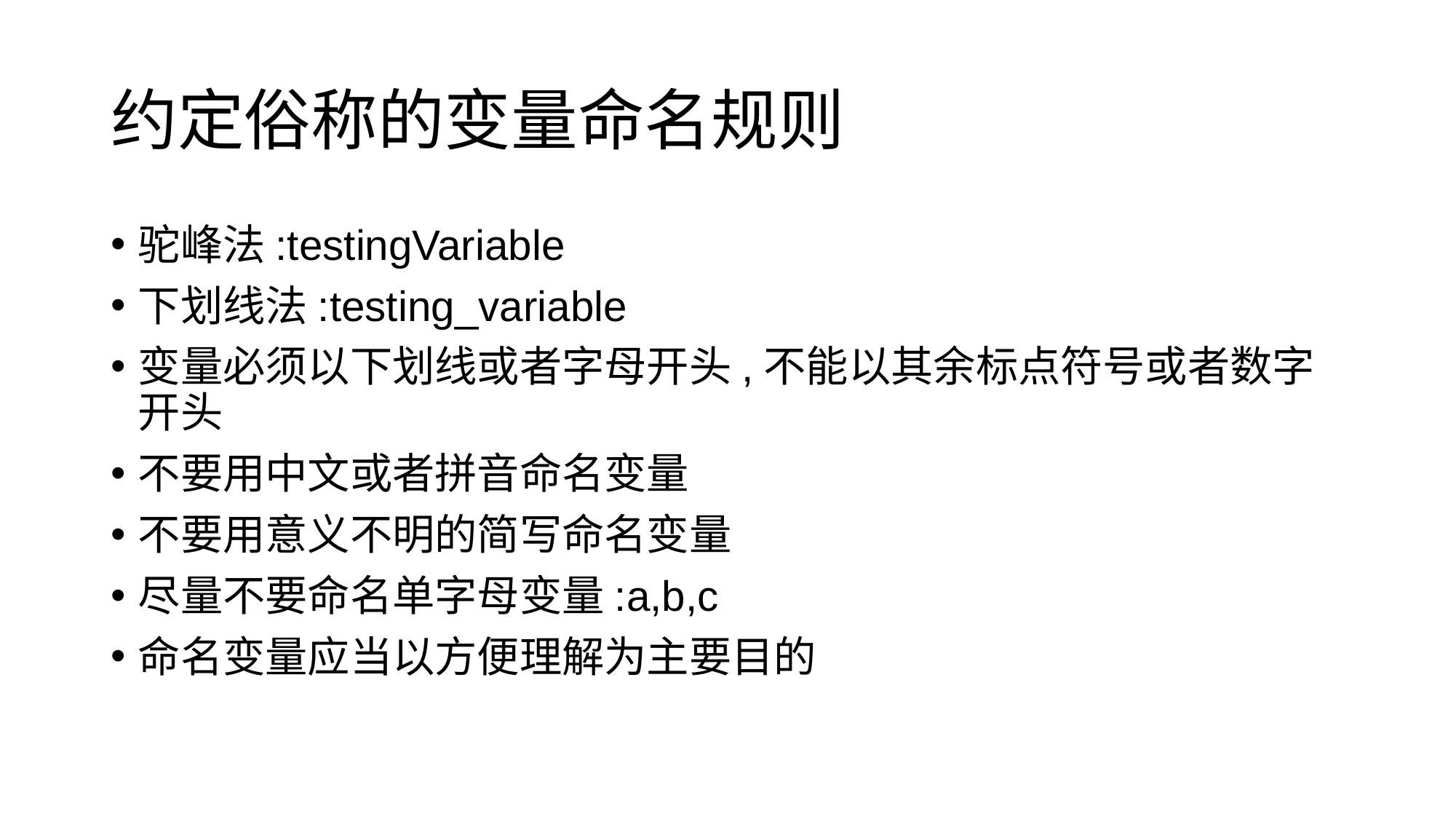

# 约定俗称的变量命名规则
驼峰法:testingVariable
下划线法:testing_variable
变量必须以下划线或者字母开头,不能以其余标点符号或者数字开头
不要用中文或者拼音命名变量
不要用意义不明的简写命名变量
尽量不要命名单字母变量:a,b,c
命名变量应当以方便理解为主要目的